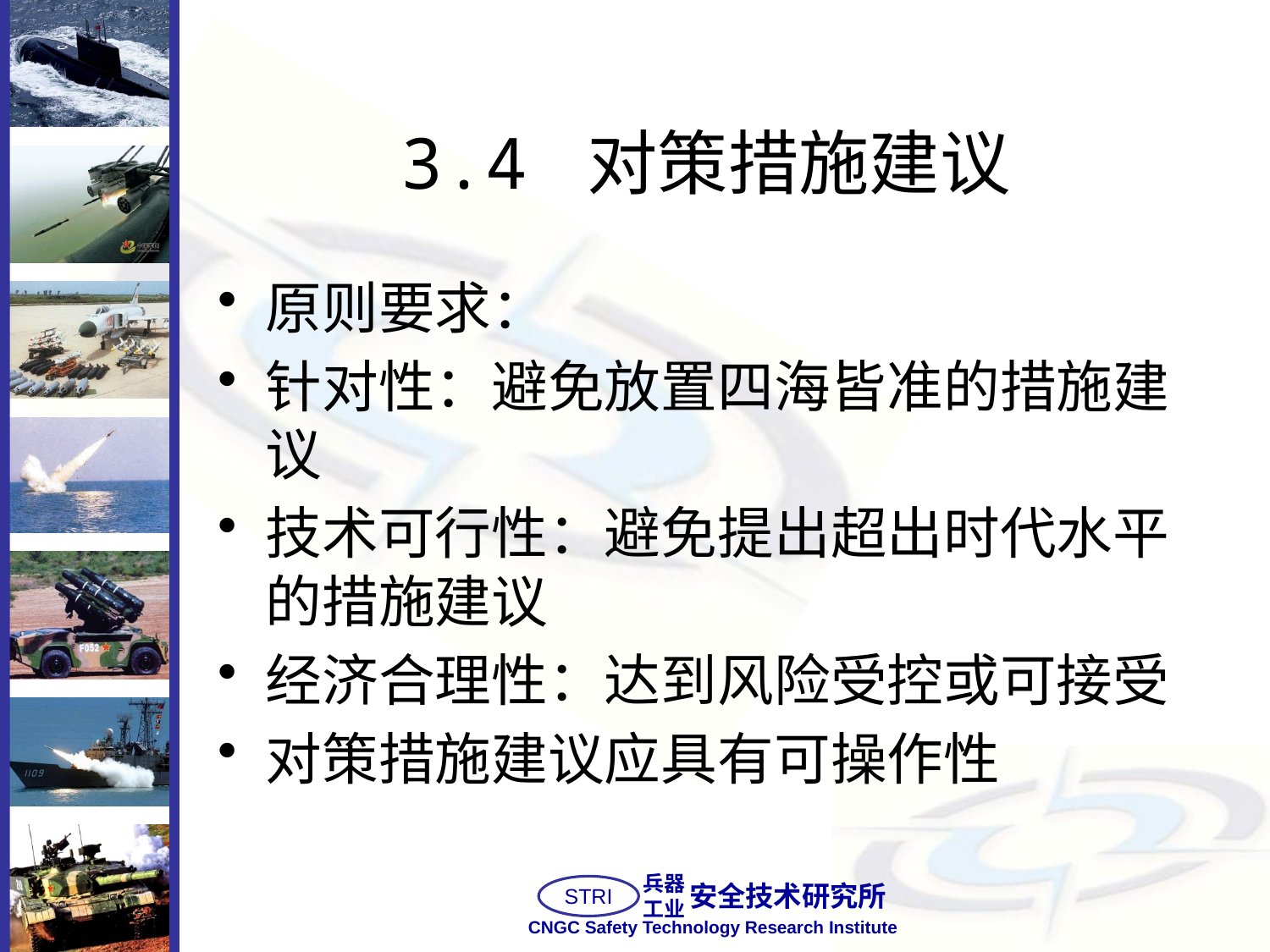

# 3.4 对策措施建议
原则要求：
针对性：避免放置四海皆准的措施建议
技术可行性：避免提出超出时代水平的措施建议
经济合理性：达到风险受控或可接受
对策措施建议应具有可操作性